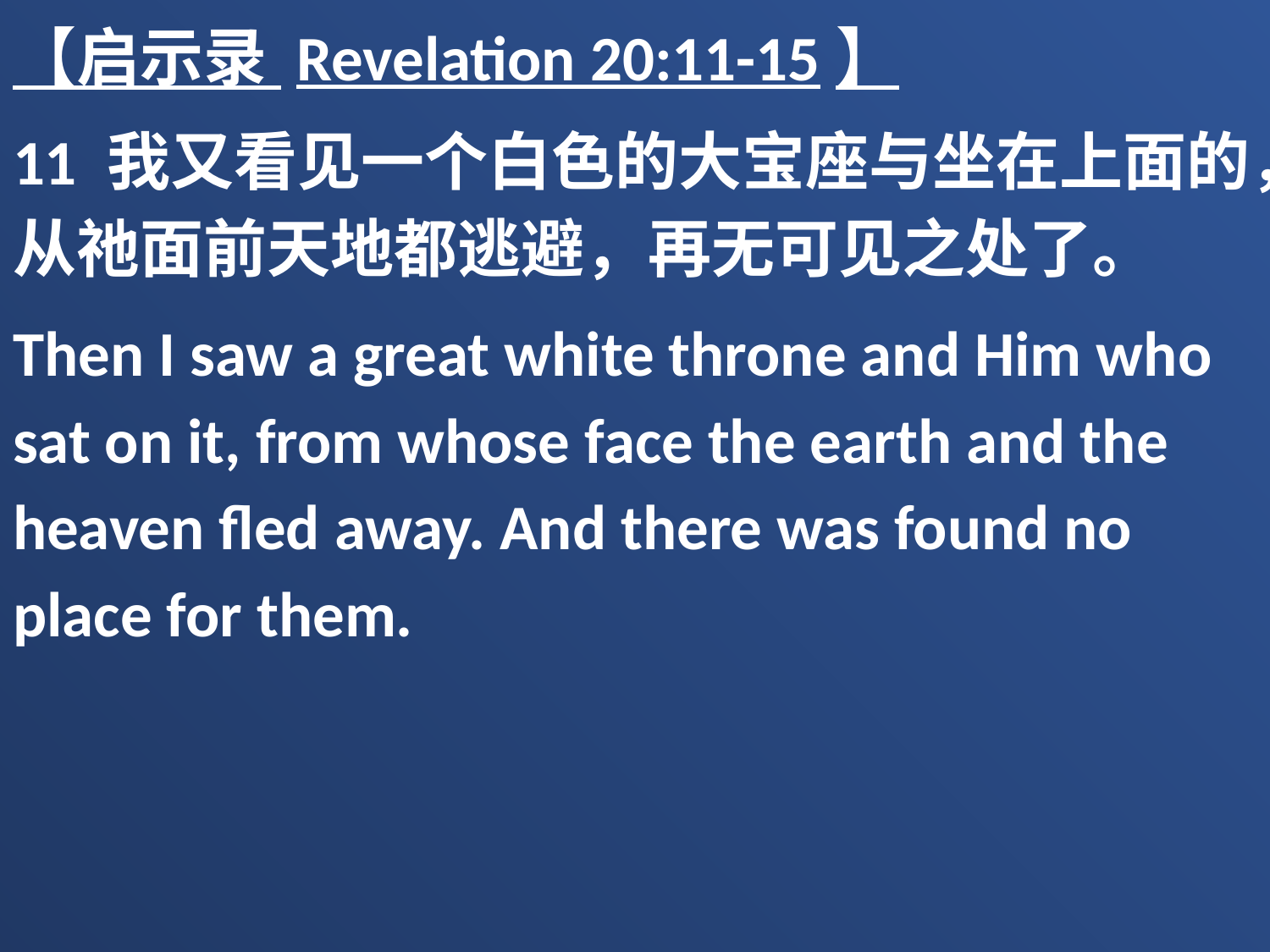

【启示录 Revelation 20:11-15】
11 我又看见一个白色的大宝座与坐在上面的，从祂面前天地都逃避，再无可见之处了。
Then I saw a great white throne and Him who sat on it, from whose face the earth and the heaven fled away. And there was found no place for them.